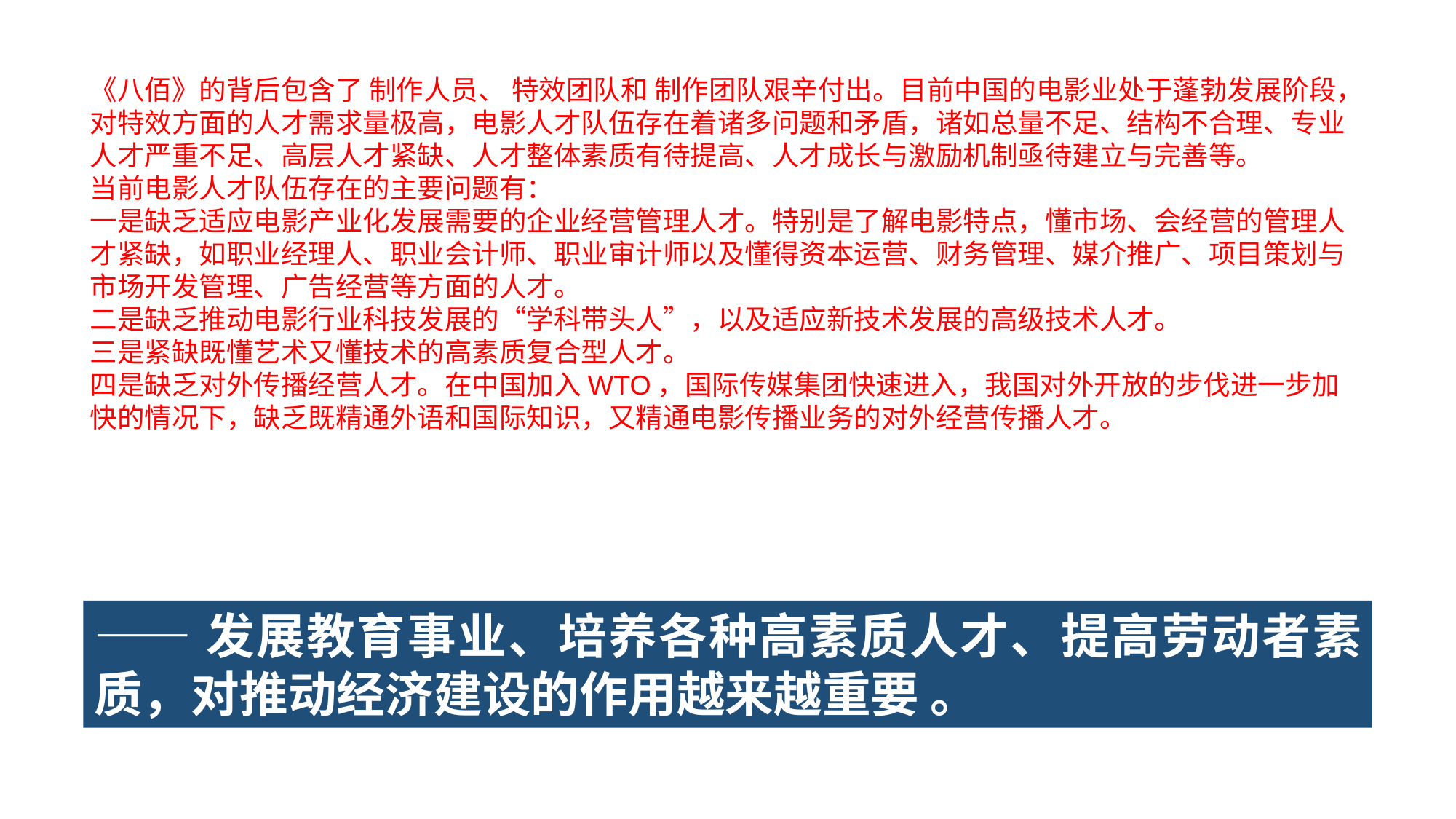

《八佰》的背后包含了 制作人员、 特效团队和 制作团队艰辛付出。目前中国的电影业处于蓬勃发展阶段，对特效方面的人才需求量极高，电影人才队伍存在着诸多问题和矛盾，诸如总量不足、结构不合理、专业人才严重不足、高层人才紧缺、人才整体素质有待提高、人才成长与激励机制亟待建立与完善等。
当前电影人才队伍存在的主要问题有：
一是缺乏适应电影产业化发展需要的企业经营管理人才。特别是了解电影特点，懂市场、会经营的管理人才紧缺，如职业经理人、职业会计师、职业审计师以及懂得资本运营、财务管理、媒介推广、项目策划与市场开发管理、广告经营等方面的人才。
二是缺乏推动电影行业科技发展的“学科带头人”，以及适应新技术发展的高级技术人才。
三是紧缺既懂艺术又懂技术的高素质复合型人才。
四是缺乏对外传播经营人才。在中国加入WTO，国际传媒集团快速进入，我国对外开放的步伐进一步加快的情况下，缺乏既精通外语和国际知识，又精通电影传播业务的对外经营传播人才。
——发展教育事业、培养各种高素质人才、提高劳动者素质，对推动经济建设的作用越来越重要 。